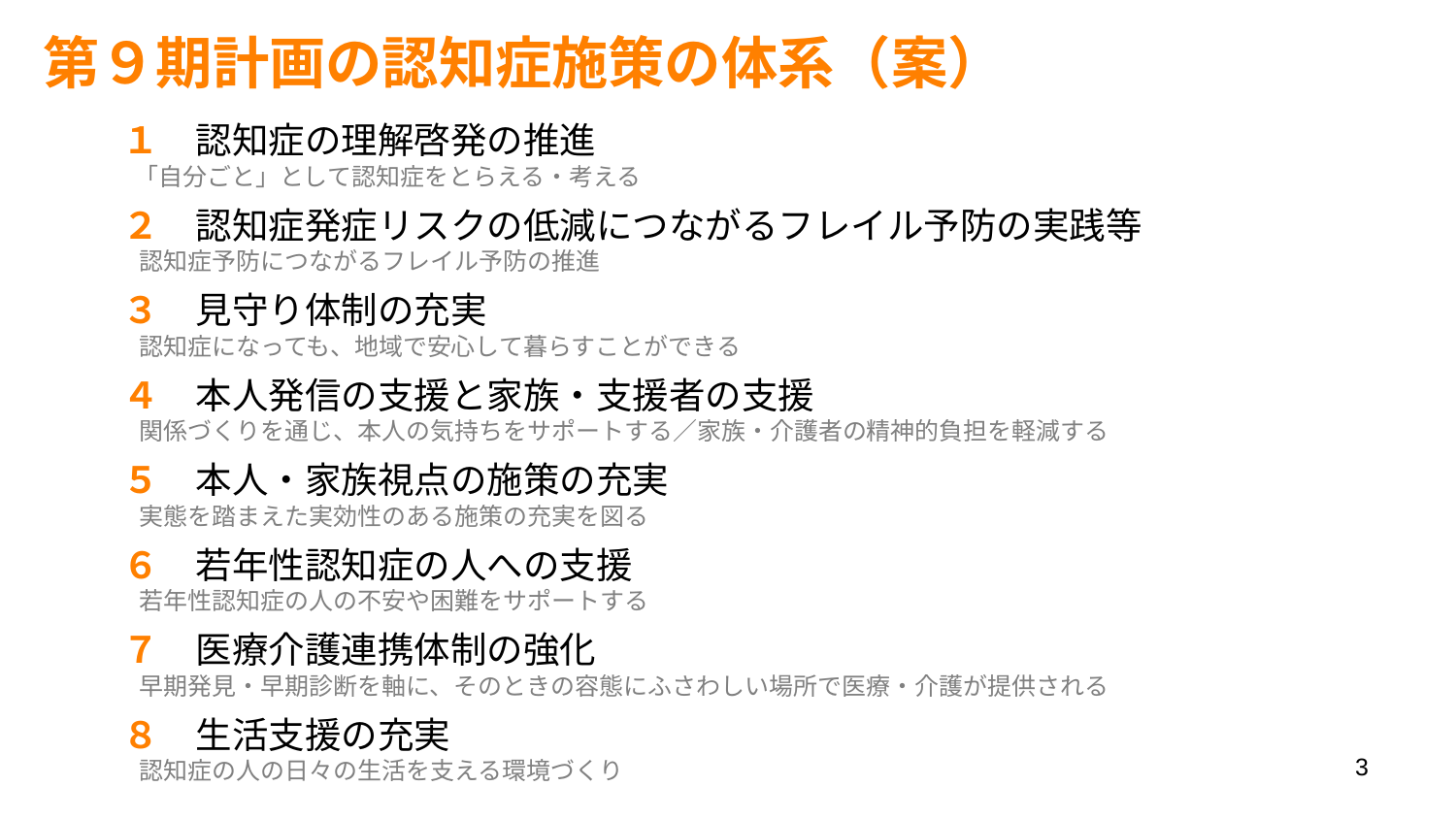

第９期計画の認知症施策の体系（案）
１　認知症の理解啓発の推進
 「自分ごと」として認知症をとらえる・考える

２　認知症発症リスクの低減につながるフレイル予防の実践等
  認知症予防につながるフレイル予防の推進

３　見守り体制の充実
  認知症になっても、地域で安心して暮らすことができる

４　本人発信の支援と家族・支援者の支援
  関係づくりを通じ、本人の気持ちをサポートする／家族・介護者の精神的負担を軽減する

５　本人・家族視点の施策の充実
  実態を踏まえた実効性のある施策の充実を図る

６　若年性認知症の人への支援
  若年性認知症の人の不安や困難をサポートする

７　医療介護連携体制の強化
  早期発見・早期診断を軸に、そのときの容態にふさわしい場所で医療・介護が提供される

８　生活支援の充実
  認知症の人の日々の生活を支える環境づくり
3